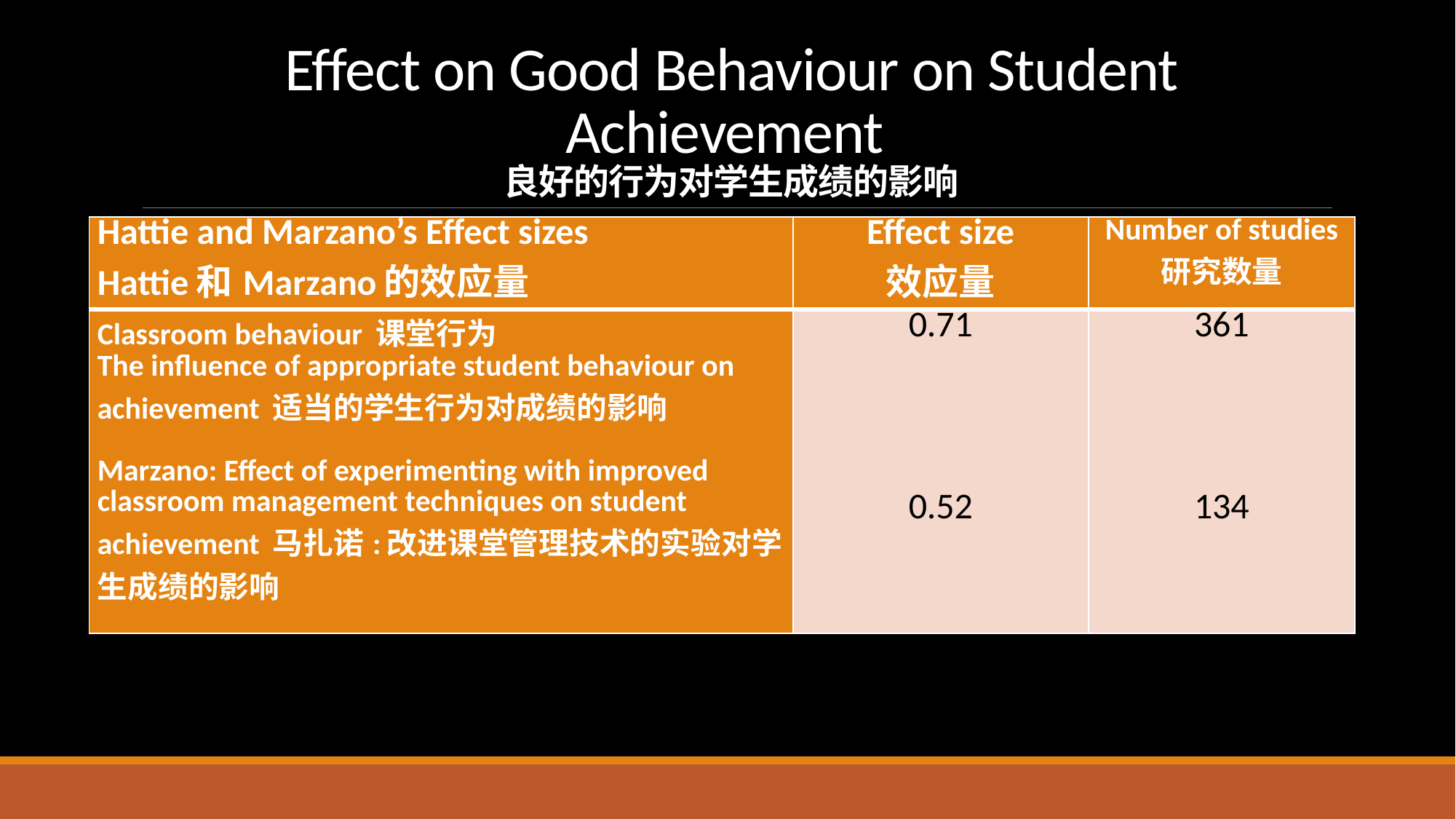

# Effect on Good Behaviour on Student Achievement 良好的行为对学生成绩的影响
| Hattie and Marzano’s Effect sizes Hattie和Marzano的效应量 | Effect size 效应量 | Number of studies 研究数量 |
| --- | --- | --- |
| Classroom behaviour 课堂行为 The influence of appropriate student behaviour on achievement 适当的学生行为对成绩的影响   Marzano: Effect of experimenting with improved classroom management techniques on student achievement 马扎诺:改进课堂管理技术的实验对学生成绩的影响 | 0.71         0.52 | 361         134 |
An effect size of 0.5 gives a one-grade leap.
An effect size of 1.0 gives a two-grade leap.